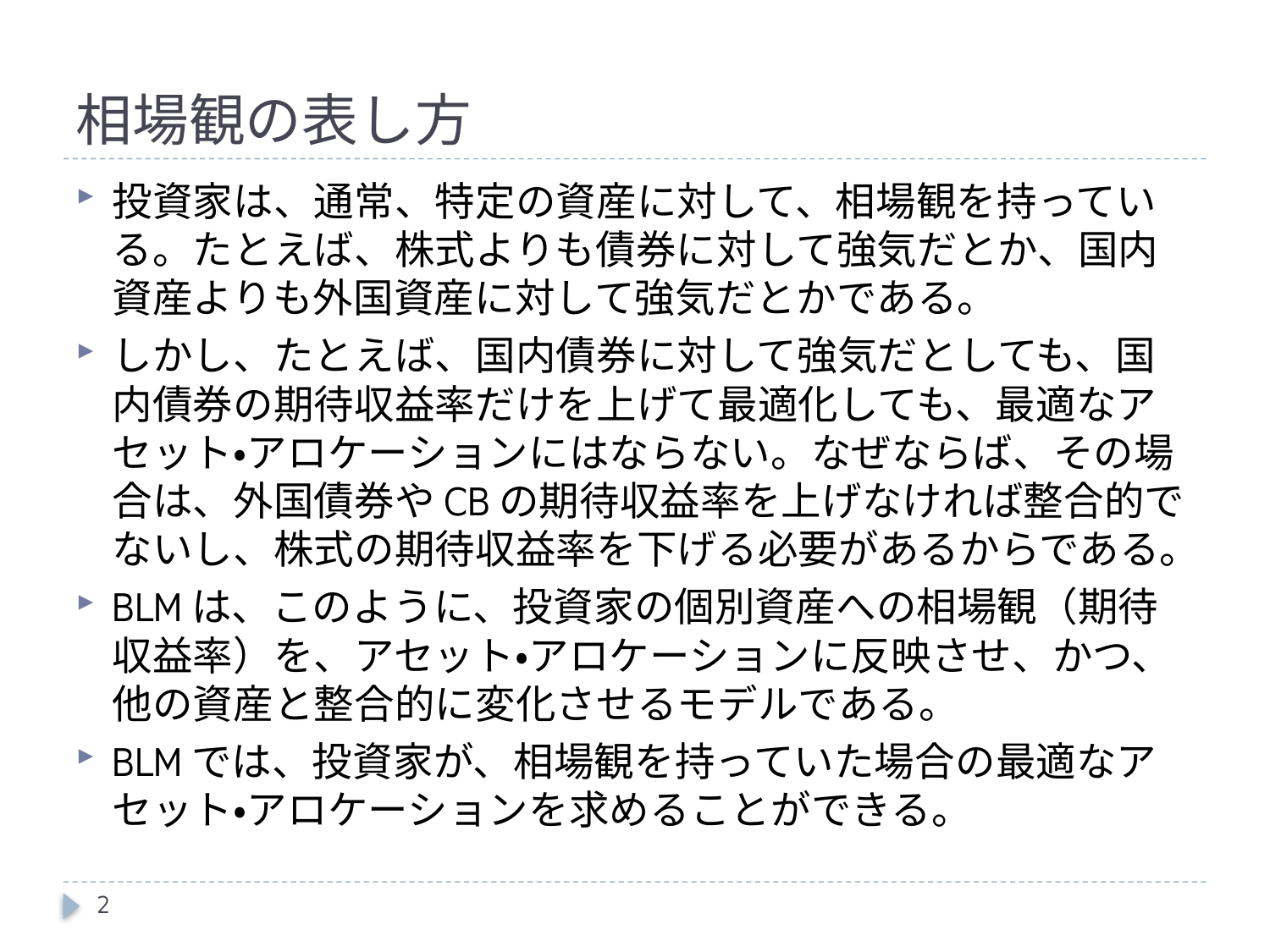

# 相場観の表し方
投資家は、通常、特定の資産に対して、相場観を持っている。たとえば、株式よりも債券に対して強気だとか、国内資産よりも外国資産に対して強気だとかである。
しかし、たとえば、国内債券に対して強気だとしても、国内債券の期待収益率だけを上げて最適化しても、最適なアセット・アロケーションにはならない。なぜならば、その場合は、外国債券やCBの期待収益率を上げなければ整合的でないし、株式の期待収益率を下げる必要があるからである。
BLMは、このように、投資家の個別資産への相場観（期待収益率）を、アセット・アロケーションに反映させ、かつ、他の資産と整合的に変化させるモデルである。
BLMでは、投資家が、相場観を持っていた場合の最適なアセット・アロケーションを求めることができる。

2